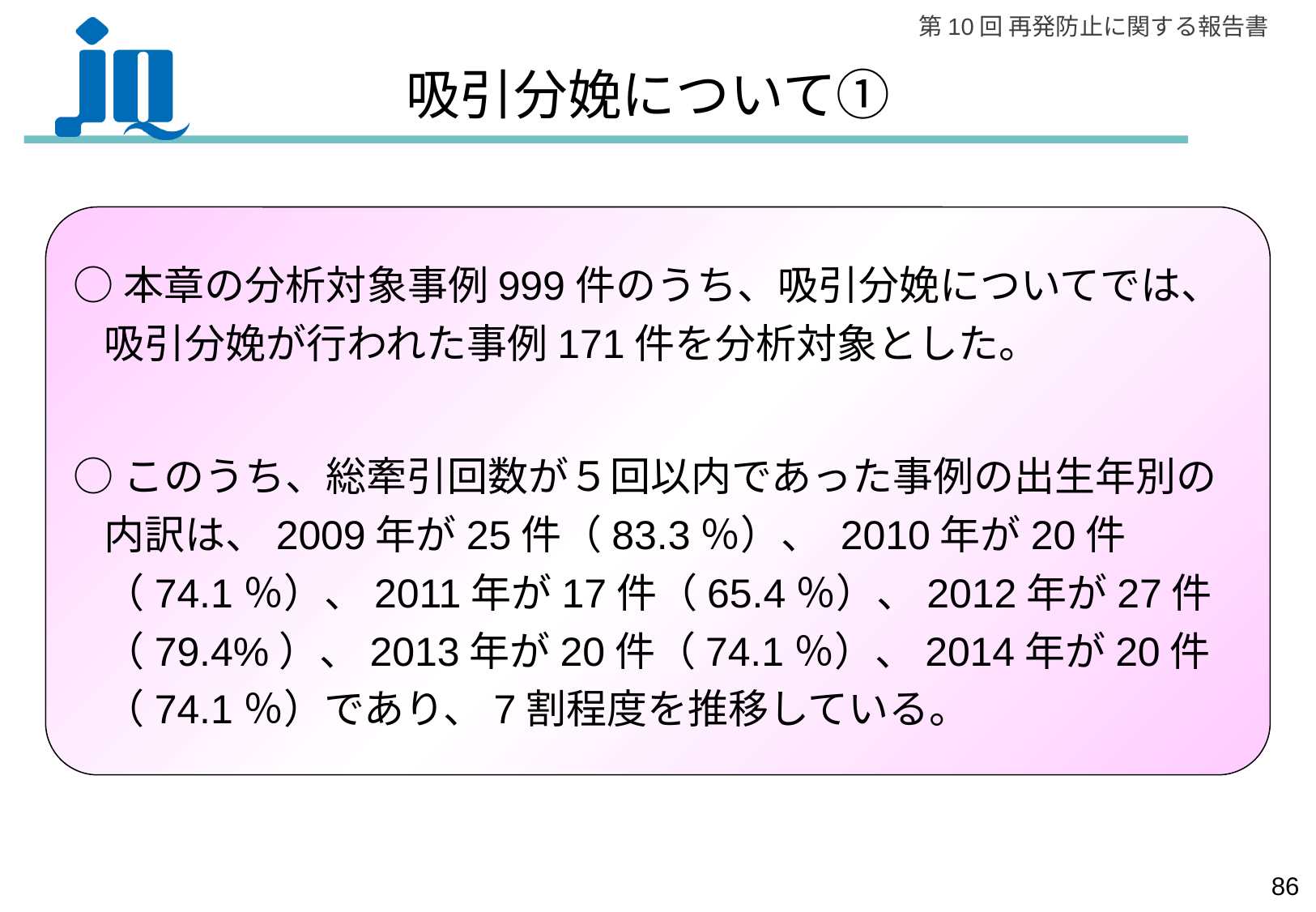

# 吸引分娩について①
○本章の分析対象事例999件のうち、吸引分娩についてでは、吸引分娩が行われた事例171件を分析対象とした。

○このうち、総牽引回数が５回以内であった事例の出生年別の内訳は、2009年が25件（83.3％）、 2010年が20件（74.1％）、2011年が17件（65.4％）、2012年が27件（79.4%）、2013年が20件（74.1％）、2014年が20件（74.1％）であり、7割程度を推移している。
86